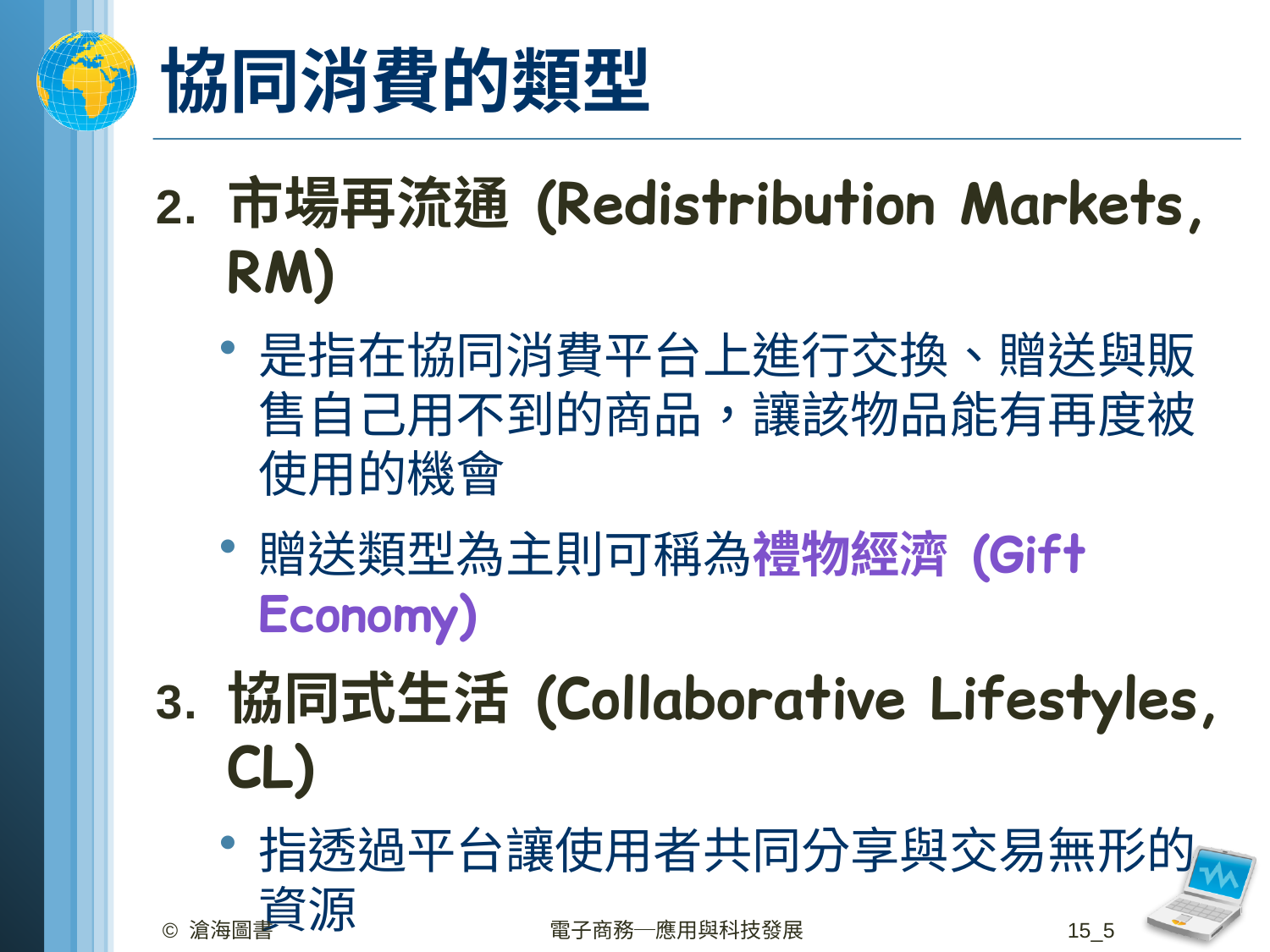

# 協同消費的類型
市場再流通 (Redistribution Markets, RM)
是指在協同消費平台上進行交換、贈送與販售自己用不到的商品，讓該物品能有再度被使用的機會
贈送類型為主則可稱為禮物經濟 (Gift Economy)
協同式生活 (Collaborative Lifestyles, CL)
指透過平台讓使用者共同分享與交易無形的資源
© 滄海圖書
電子商務─應用與科技發展
15_5